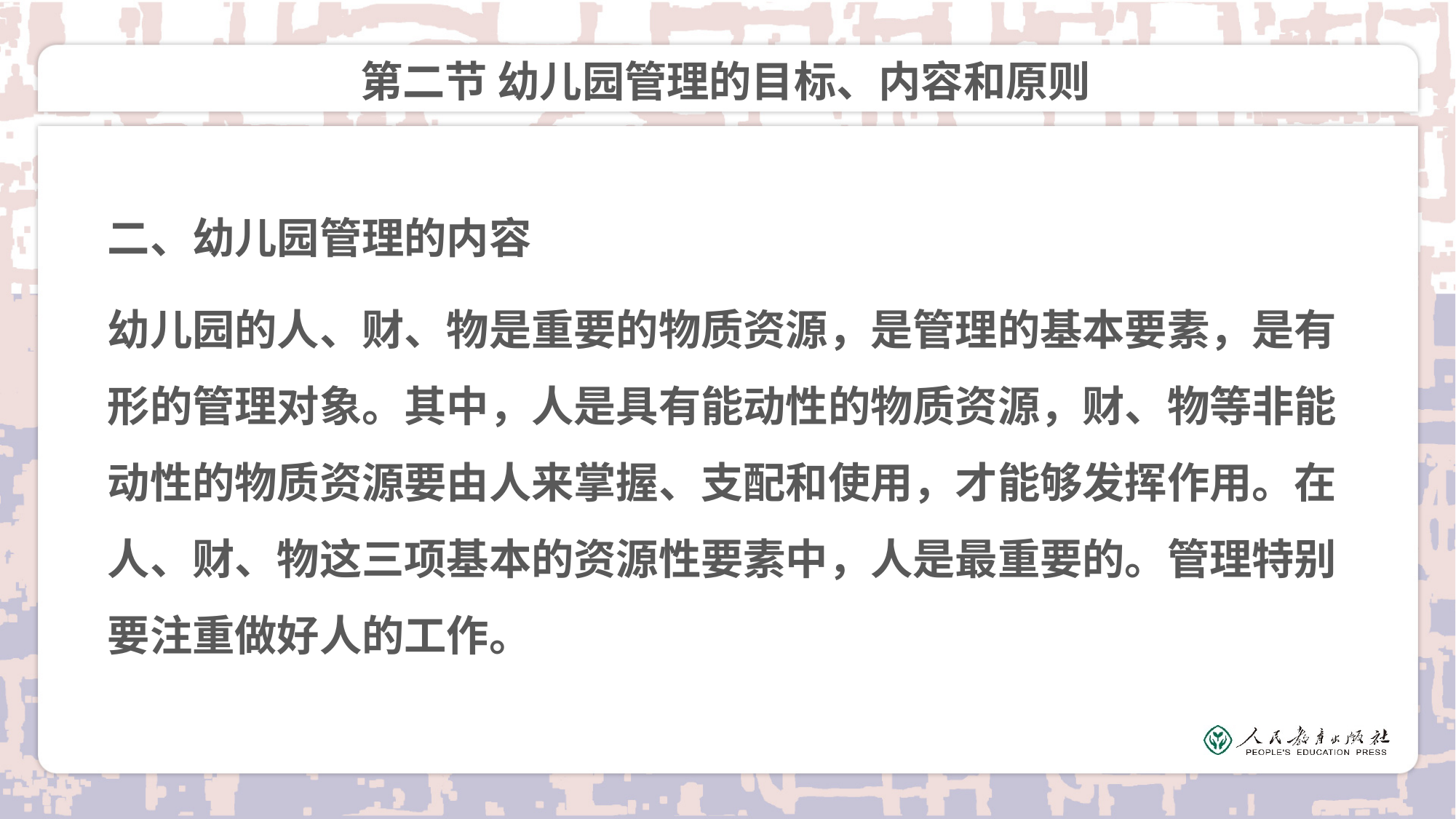

# 第二节 幼儿园管理的目标、内容和原则
二、幼儿园管理的内容
幼儿园的人、财、物是重要的物质资源，是管理的基本要素，是有形的管理对象。其中，人是具有能动性的物质资源，财、物等非能动性的物质资源要由人来掌握、支配和使用，才能够发挥作用。在人、财、物这三项基本的资源性要素中，人是最重要的。管理特别要注重做好人的工作。